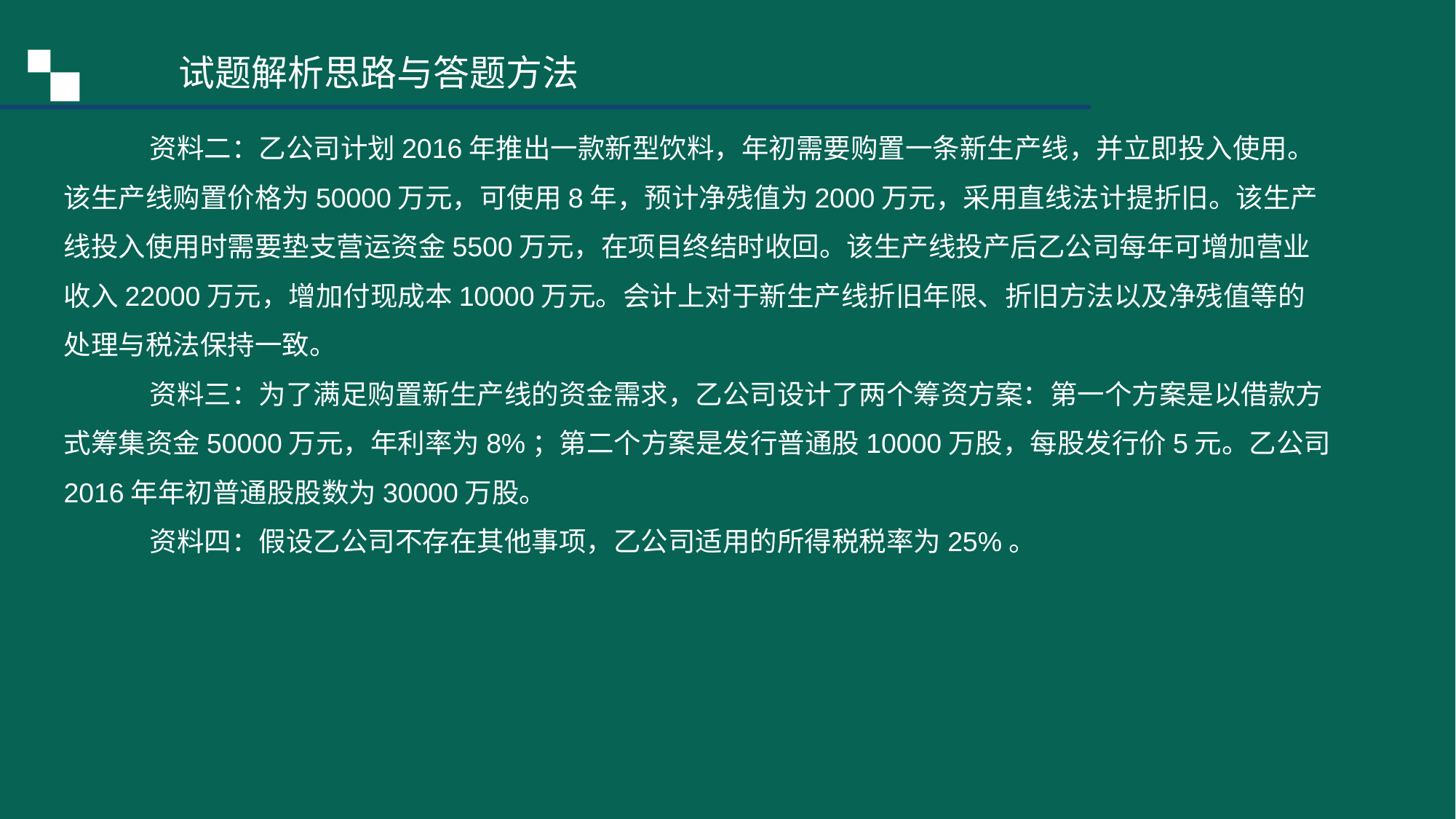

试题解析思路与答题方法
资料二：乙公司计划2016年推出一款新型饮料，年初需要购置一条新生产线，并立即投入使用。该生产线购置价格为50000万元，可使用8年，预计净残值为2000万元，采用直线法计提折旧。该生产线投入使用时需要垫支营运资金5500万元，在项目终结时收回。该生产线投产后乙公司每年可增加营业收入22000万元，增加付现成本10000万元。会计上对于新生产线折旧年限、折旧方法以及净残值等的处理与税法保持一致。
资料三：为了满足购置新生产线的资金需求，乙公司设计了两个筹资方案：第一个方案是以借款方式筹集资金50000万元，年利率为8%；第二个方案是发行普通股10000万股，每股发行价5元。乙公司2016年年初普通股股数为30000万股。
资料四：假设乙公司不存在其他事项，乙公司适用的所得税税率为25%。